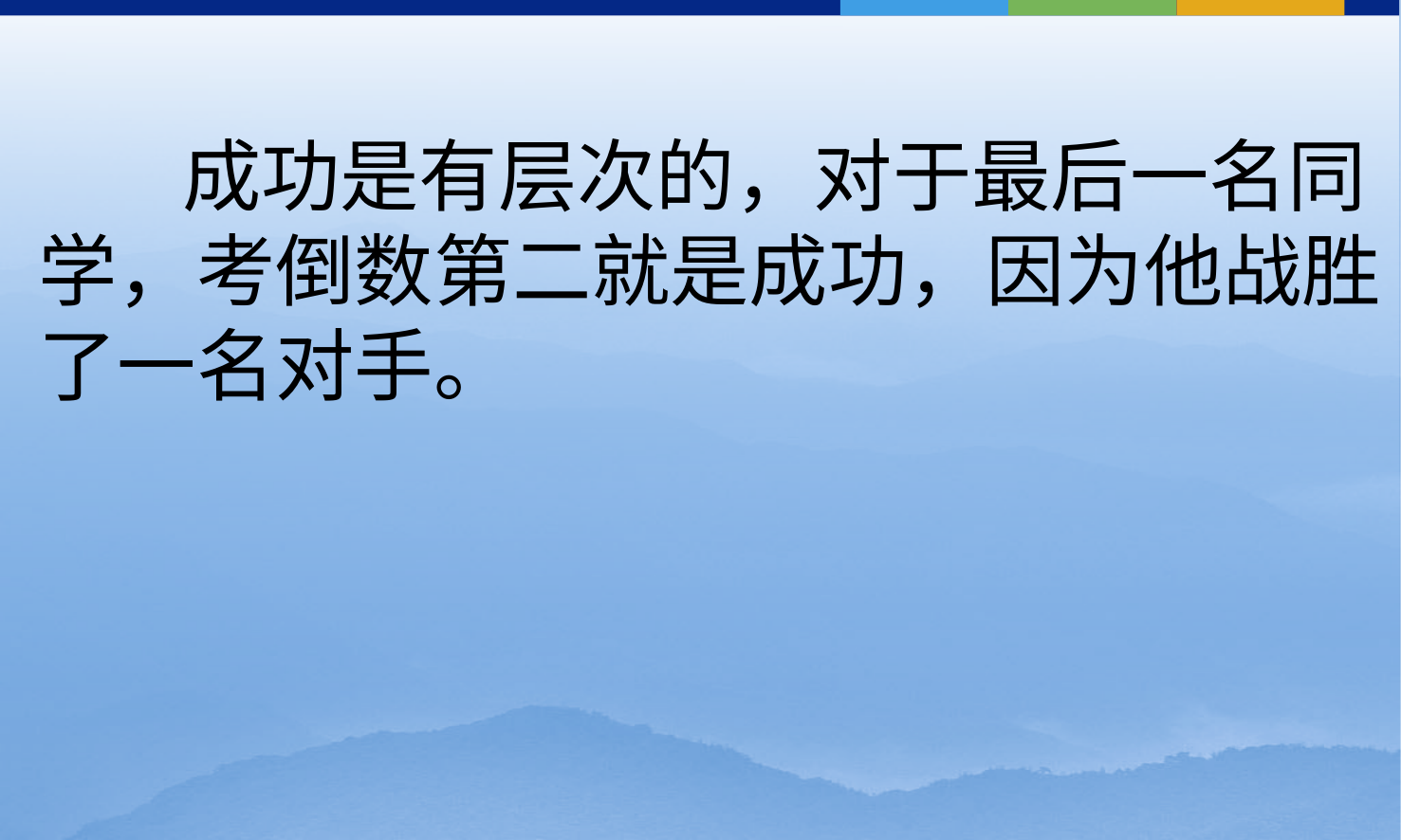

成功是有层次的，对于最后一名同学，考倒数第二就是成功，因为他战胜了一名对手。